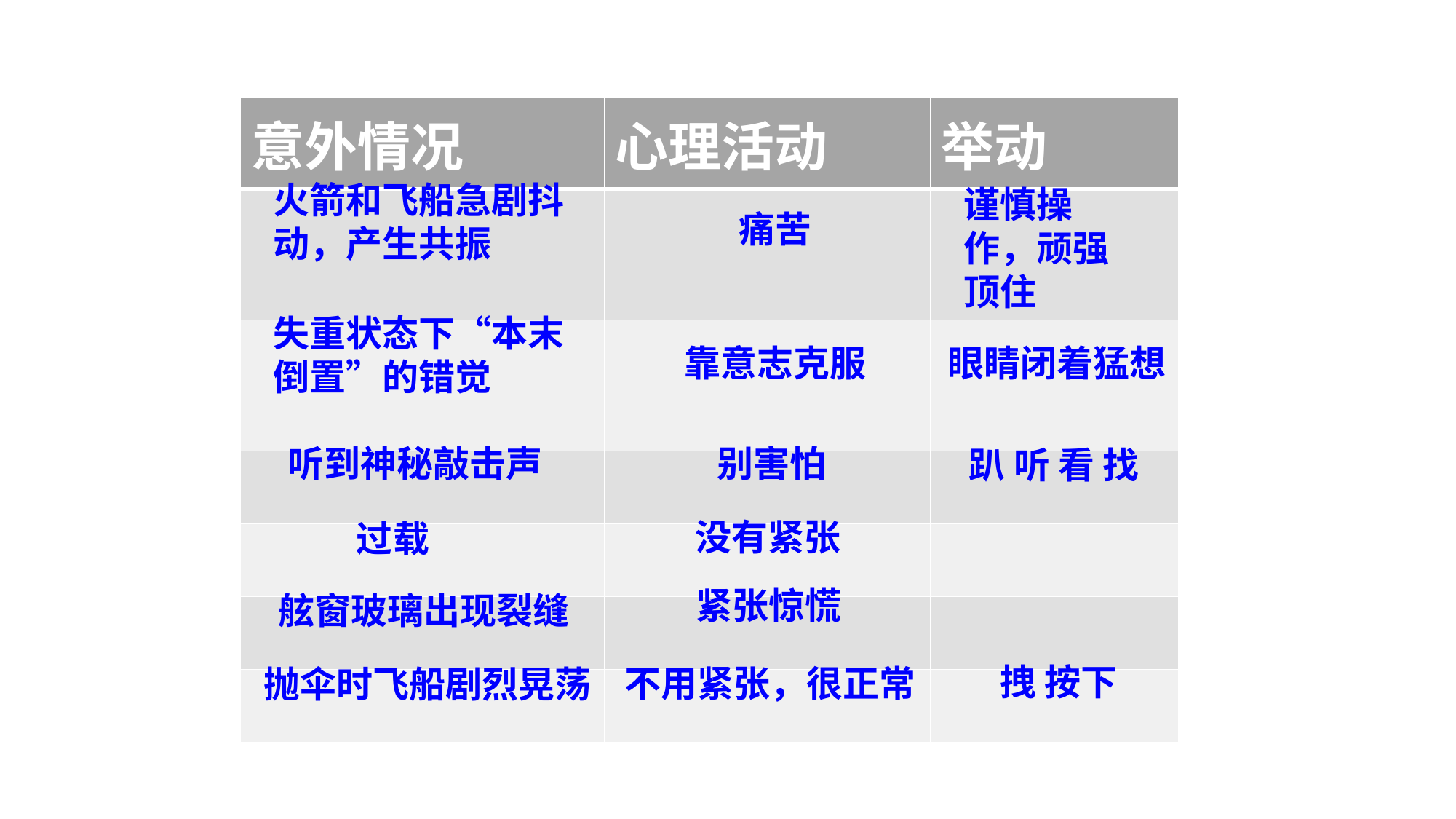

| 意外情况 | 心理活动 | 举动 |
| --- | --- | --- |
|  |  |  |
|  |  |  |
|  |  |  |
|  |  |  |
|  |  |  |
|  |  |  |
火箭和飞船急剧抖动，产生共振
谨慎操作，顽强顶住
痛苦
失重状态下“本末倒置”的错觉
靠意志克服
眼睛闭着猛想
听到神秘敲击声
别害怕
趴 听 看 找
没有紧张
过载
紧张惊慌
舷窗玻璃出现裂缝
拽 按下
不用紧张，很正常
抛伞时飞船剧烈晃荡